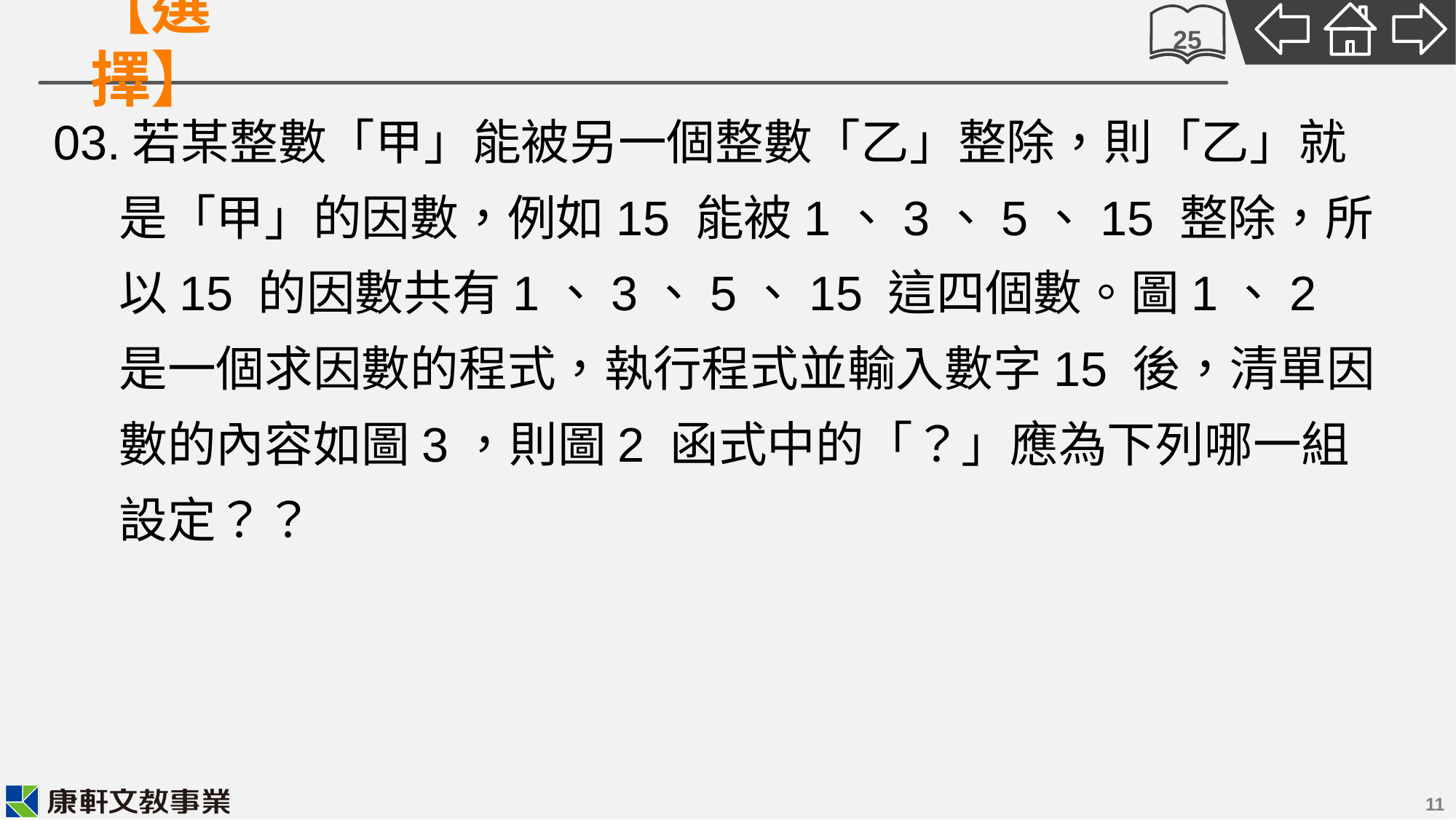

25

03.若某整數「甲」能被另一個整數「乙」整除，則「乙」就是「甲」的因數，例如15 能被1、3、5、15 整除，所以15 的因數共有1、3、5、15 這四個數。圖1、2 是一個求因數的程式，執行程式並輸入數字15 後，清單因數的內容如圖3，則圖2 函式中的「？」應為下列哪一組設定？？
11